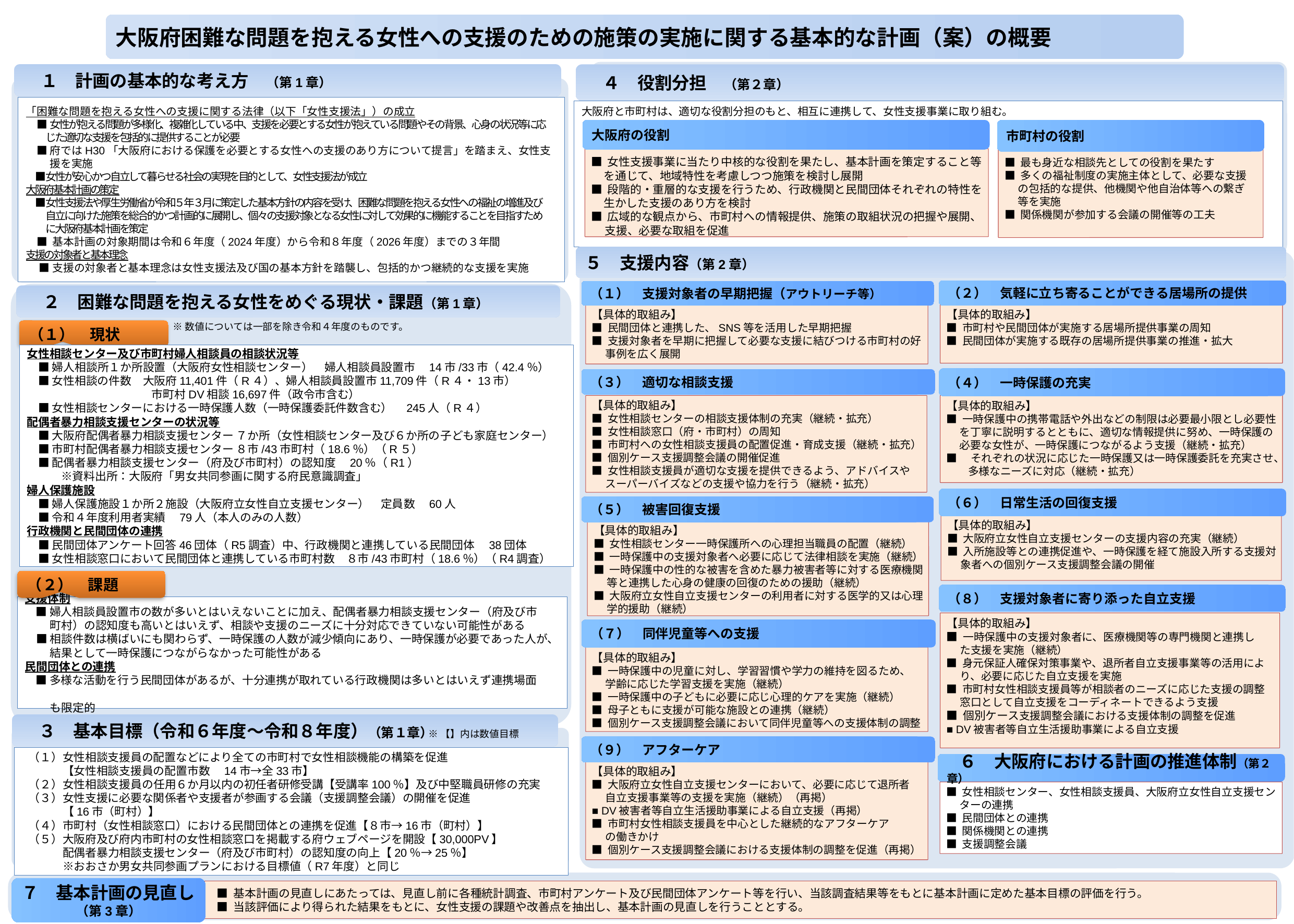

４　役割分担　（第２章）
　１　計画の基本的な考え方　（第1章）
５　支援内容（第2章）

大阪府困難な問題を抱える女性への支援のための施策の実施に関する基本的な計画（案）の概要
　２　困難な問題を抱える女性をめぐる現状・課題（第1章）

「困難な問題を抱える女性への支援に関する法律（以下「女性支援法」）の成立
　■ 女性が抱える問題が多様化、複雑化している中、支援を必要とする女性が抱えている問題やその背景、心身の状況等に応
　  　じた適切な支援を包括的に提供することが必要
　■ 府ではH30「大阪府における保護を必要とする女性への支援のあり方について提言」を踏まえ、女性支
　　 援を実施
　■  女性が安心かつ自立して暮らせる社会の実現を目的として、女性支援法が成立
大阪府基本計画の策定
　■  女性支援法や厚生労働省が令和５年３月に策定した基本方針の内容を受け、困難な問題を抱える女性への福祉の増進及び
　　  自立に向けた施策を総合的かつ計画的に展開し、個々の支援対象となる女性に対して効果的に機能することを目指すため
　　  に大阪府基本計画を策定
　■  基本計画の対象期間は令和６年度（2024年度）から令和８年度（2026年度）までの３年間
支援の対象者と基本理念
　 ■ 支援の対象者と基本理念は女性支援法及び国の基本方針を踏襲し、包括的かつ継続的な支援を実施
大阪府と市町村は、適切な役割分担のもと、相互に連携して、女性支援事業に取り組む。
大阪府の役割
市町村の役割
■ 女性支援事業に当たり中核的な役割を果たし、基本計画を策定すること等
    を通じて、地域特性を考慮しつつ施策を検討し展開
■ 段階的・重層的な支援を行うため、行政機関と民間団体それぞれの特性を
    生かした支援のあり方を検討
■ 広域的な観点から、市町村への情報提供、施策の取組状況の把握や展開、
　 支援、必要な取組を促進

■ 最も身近な相談先としての役割を果たす
■ 多くの福祉制度の実施主体として、必要な支援
　 の包括的な提供、他機関や他自治体等への繋ぎ
　 等を実施
■ 関係機関が参加する会議の開催等の工夫

（２）　気軽に立ち寄ることができる居場所の提供
（１）　支援対象者の早期把握（アウトリーチ等）

【具体的取組み】
■ 市町村や民間団体が実施する居場所提供事業の周知
■ 民間団体が実施する既存の居場所提供事業の推進・拡大
【具体的取組み】
■ 民間団体と連携した、SNS等を活用した早期把握
■ 支援対象者を早期に把握して必要な支援に結びつける市町村の好
　 事例を広く展開

※数値については一部を除き令和４年度のものです。
（１）　現状
女性相談センター及び市町村婦人相談員の相談状況等
　■ 婦人相談所１か所設置（大阪府女性相談センター）　婦人相談員設置市　14市/33市（42.4％）
　■ 女性相談の件数　大阪府11,401件（R４）、婦人相談員設置市11,709件（R４・13市）
　　　　　　　　　　　市町村DV相談16,697件（政令市含む）
　■ 女性相談センターにおける一時保護人数（一時保護委託件数含む）　245人（R４）
配偶者暴力相談支援センターの状況等
　■ 大阪府配偶者暴力相談支援センター ７か所（女性相談センター及び６か所の子ども家庭センター）
　■ 市町村配偶者暴力相談支援センター ８市/43市町村（18.6％）（R５）
　■ 配偶者暴力相談支援センター（府及び市町村）の認知度　20％（R1）
　　　※資料出所：大阪府「男女共同参画に関する府民意識調査」
婦人保護施設
　■ 婦人保護施設１か所２施設（大阪府立女性自立支援センター）　定員数　60人
　■ 令和４年度利用者実績　79人（本人のみの人数）
行政機関と民間団体の連携
　■ 民間団体アンケート回答46団体（R5調査）中、行政機関と連携している民間団体　38団体
　■ 女性相談窓口において民間団体と連携している市町村数　８市/43市町村（18.6％）（R4調査）
（４）　一時保護の充実
（３）　適切な相談支援

【具体的取組み】
■ 女性相談センターの相談支援体制の充実（継続・拡充）
■ 女性相談窓口（府・市町村）の周知
■ 市町村への女性相談支援員の配置促進・育成支援（継続・拡充）
■ 個別ケース支援調整会議の開催促進
■ 女性相談支援員が適切な支援を提供できるよう、アドバイスや
　 スーパーバイズなどの支援や協力を行う（継続・拡充）

【具体的取組み】
■ 一時保護中の携帯電話や外出などの制限は必要最小限とし必要性
　 を丁寧に説明するとともに、適切な情報提供に努め、一時保護の
　 必要な女性が、一時保護につながるよう支援（継続・拡充）
■　それぞれの状況に応じた一時保護又は一時保護委託を充実させ、
　　多様なニーズに対応（継続・拡充）

　３　基本目標（令和６年度～令和８年度）（第１章）
（６）　日常生活の回復支援
（５）　被害回復支援
【具体的取組み】
■ 大阪府立女性自立支援センターの支援内容の充実（継続）
■ 入所施設等との連携促進や、一時保護を経て施設入所する支援対
　 象者への個別ケース支援調整会議の開催
【具体的取組み】
■ 女性相談センター一時保護所への心理担当職員の配置（継続）
■ 一時保護中の支援対象者へ必要に応じて法律相談を実施（継続）
■ 一時保護中の性的な被害を含めた暴力被害者等に対する医療機関
　 等と連携した心身の健康の回復のための援助（継続）
■ 大阪府立女性自立支援センターの利用者に対する医学的又は心理
　 学的援助（継続）

（２）　課題
（８）　支援対象者に寄り添った自立支援
支援体制
　■ 婦人相談員設置市の数が多いとはいえないことに加え、配偶者暴力相談支援センター（府及び市
　　 町村）の認知度も高いとはいえず、相談や支援のニーズに十分対応できていない可能性がある
　■ 相談件数は横ばいにも関わらず、一時保護の人数が減少傾向にあり、一時保護が必要であった人が、
　　 結果として一時保護につながらなかった可能性がある
民間団体との連携
　■ 多様な活動を行う民間団体があるが、十分連携が取れている行政機関は多いとはいえず連携場面
　　 も限定的
【具体的取組み】
■ 一時保護中の支援対象者に、医療機関等の専門機関と連携し
　 た支援を実施（継続）
■ 身元保証人確保対策事業や、退所者自立支援事業等の活用によ
　 り、必要に応じた自立支援を実施
■ 市町村女性相談支援員等が相談者のニーズに応じた支援の調整
　 窓口として自立支援をコーディネートできるよう支援
■ 個別ケース支援調整会議における支援体制の調整を促進
■ DV被害者等自立生活援助事業による自立支援
（７）　同伴児童等への支援
【具体的取組み】
■ 一時保護中の児童に対し、学習習慣や学力の維持を図るため、
　 学齢に応じた学習支援を実施（継続）
■ 一時保護中の子どもに必要に応じ心理的ケアを実施（継続）
■ 母子ともに支援が可能な施設との連携（継続）
■ 個別ケース支援調整会議において同伴児童等への支援体制の調整

※【】内は数値目標

（９）　アフターケア
（１）女性相談支援員の配置などにより全ての市町村で女性相談機能の構築を促進
　　　【女性相談支援員の配置市数　14市→全33市】
（２）女性相談支援員の任用６か月以内の初任者研修受講【受講率100％】及び中堅職員研修の充実
（３）女性支援に必要な関係者や支援者が参画する会議（支援調整会議）の開催を促進
　　　【16市（町村）】
（４）市町村（女性相談窓口）における民間団体との連携を促進【８市→16市（町村）】
（５）大阪府及び府内市町村の女性相談窓口を掲載する府ウェブページを開設【30,000PV】
　　　配偶者暴力相談支援センター（府及び市町村）の認知度の向上【20％→25％】
　　　※おおさか男女共同参画プランにおける目標値（R7年度）と同じ
　６　大阪府における計画の推進体制（第２章）
【具体的取組み】
■ 大阪府立女性自立支援センターにおいて、必要に応じて退所者
　 自立支援事業等の支援を実施（継続）（再掲）
■ DV被害者等自立生活援助事業による自立支援（再掲）
■ 市町村女性相談支援員を中心とした継続的なアフターケア
　 の働きかけ
■ 個別ケース支援調整会議における支援体制の調整を促進（再掲）

■ 女性相談センター、女性相談支援員、大阪府立女性自立支援セン
　 ターの連携
■ 民間団体との連携
■ 関係機関との連携
■ 支援調整会議

７　基本計画の見直し
（第3章）
■ 基本計画の見直しにあたっては、見直し前に各種統計調査、市町村アンケート及び民間団体アンケート等を行い、当該調査結果等をもとに基本計画に定めた基本目標の評価を行う。
■ 当該評価により得られた結果をもとに、女性支援の課題や改善点を抽出し、基本計画の見直しを行うこととする。